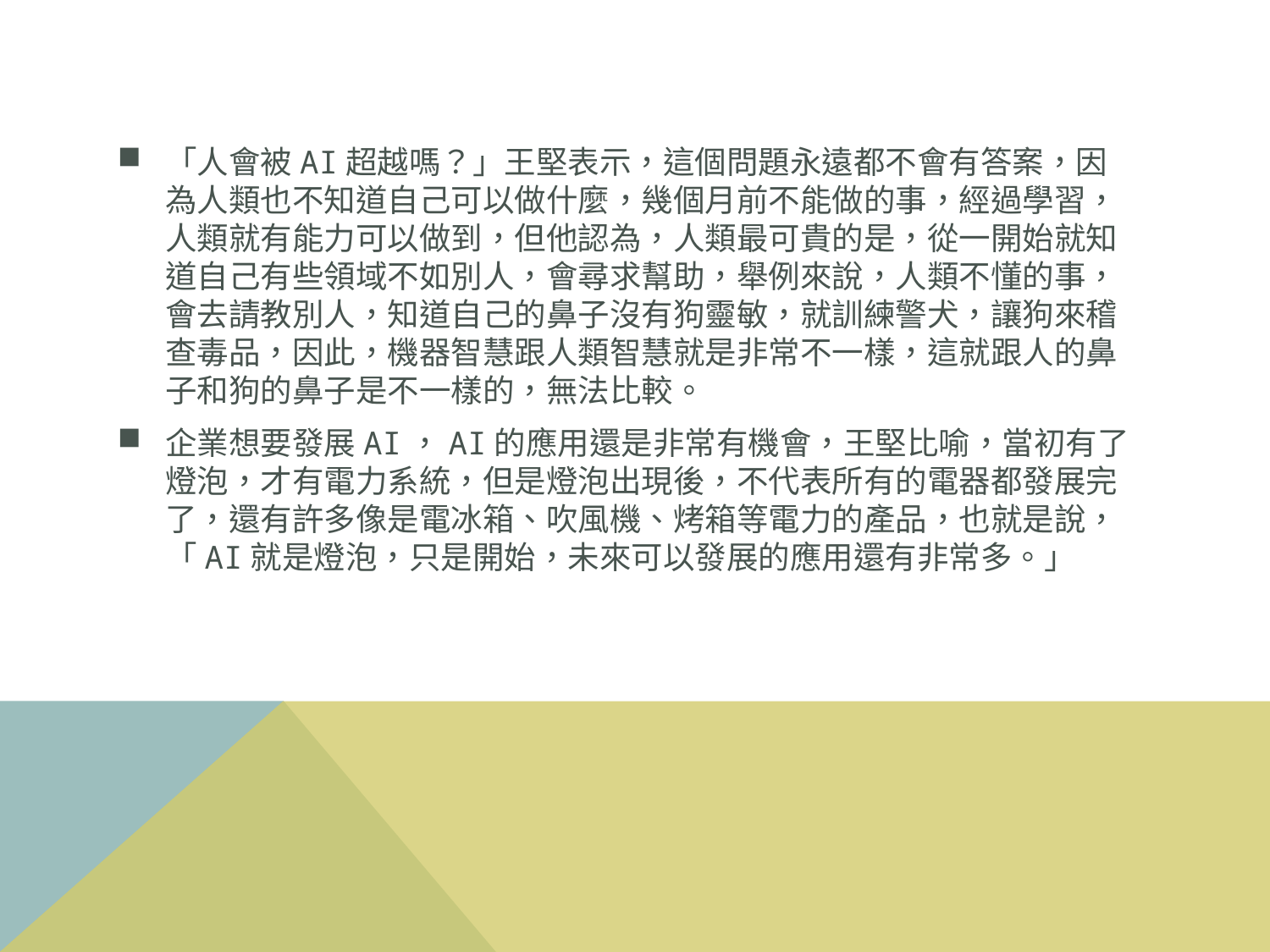

「人會被AI超越嗎？」王堅表示，這個問題永遠都不會有答案，因為人類也不知道自己可以做什麼，幾個月前不能做的事，經過學習，人類就有能力可以做到，但他認為，人類最可貴的是，從一開始就知道自己有些領域不如別人，會尋求幫助，舉例來說，人類不懂的事，會去請教別人，知道自己的鼻子沒有狗靈敏，就訓練警犬，讓狗來稽查毒品，因此，機器智慧跟人類智慧就是非常不一樣，這就跟人的鼻子和狗的鼻子是不一樣的，無法比較。
企業想要發展AI，AI的應用還是非常有機會，王堅比喻，當初有了燈泡，才有電力系統，但是燈泡出現後，不代表所有的電器都發展完了，還有許多像是電冰箱、吹風機、烤箱等電力的產品，也就是說，「AI就是燈泡，只是開始，未來可以發展的應用還有非常多。」